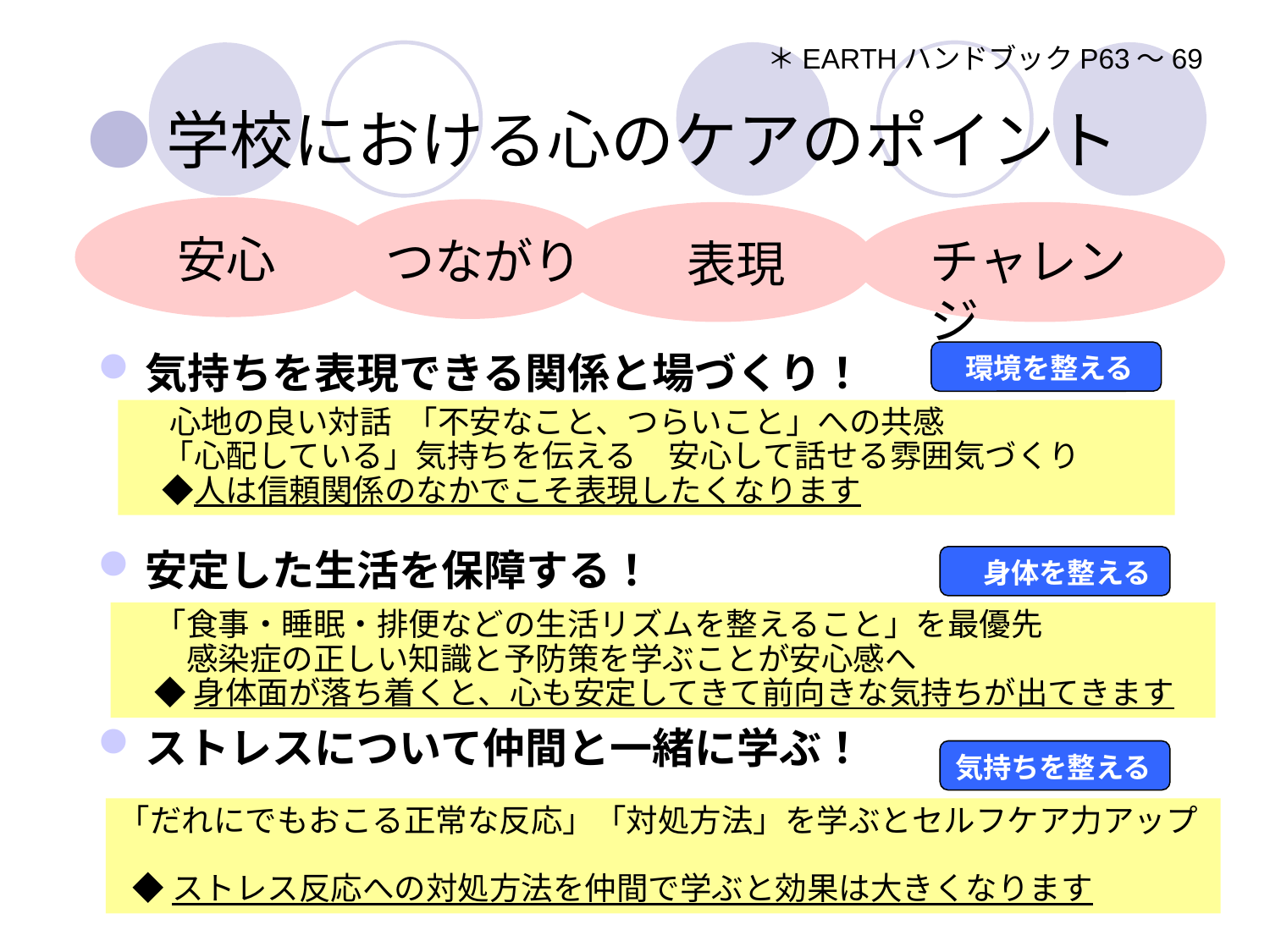

＊EARTHハンドブックP63～69
# ●学校における心のケアのポイント

安心
つながり
チャレンジ
　表現

気持ちを表現できる関係と場づくり！

安定した生活を保障する！

ストレスについて仲間と一緒に学ぶ！

  環境を整える
　 心地の良い対話  「不安なこと、つらいこと」への共感
　「心配している」気持ちを伝える　安心して話せる雰囲気づくり
　◆人は信頼関係のなかでこそ表現したくなります
　身体を整える
　「食事・睡眠・排便などの生活リズムを整えること」を最優先
　　感染症の正しい知識と予防策を学ぶことが安心感へ
　◆ 身体面が落ち着くと、心も安定してきて前向きな気持ちが出てきます
気持ちを整える
「だれにでもおこる正常な反応」「対処方法」を学ぶとセルフケア力アップ
  ◆ストレス反応への対処方法を仲間で学ぶと効果は大きくなります